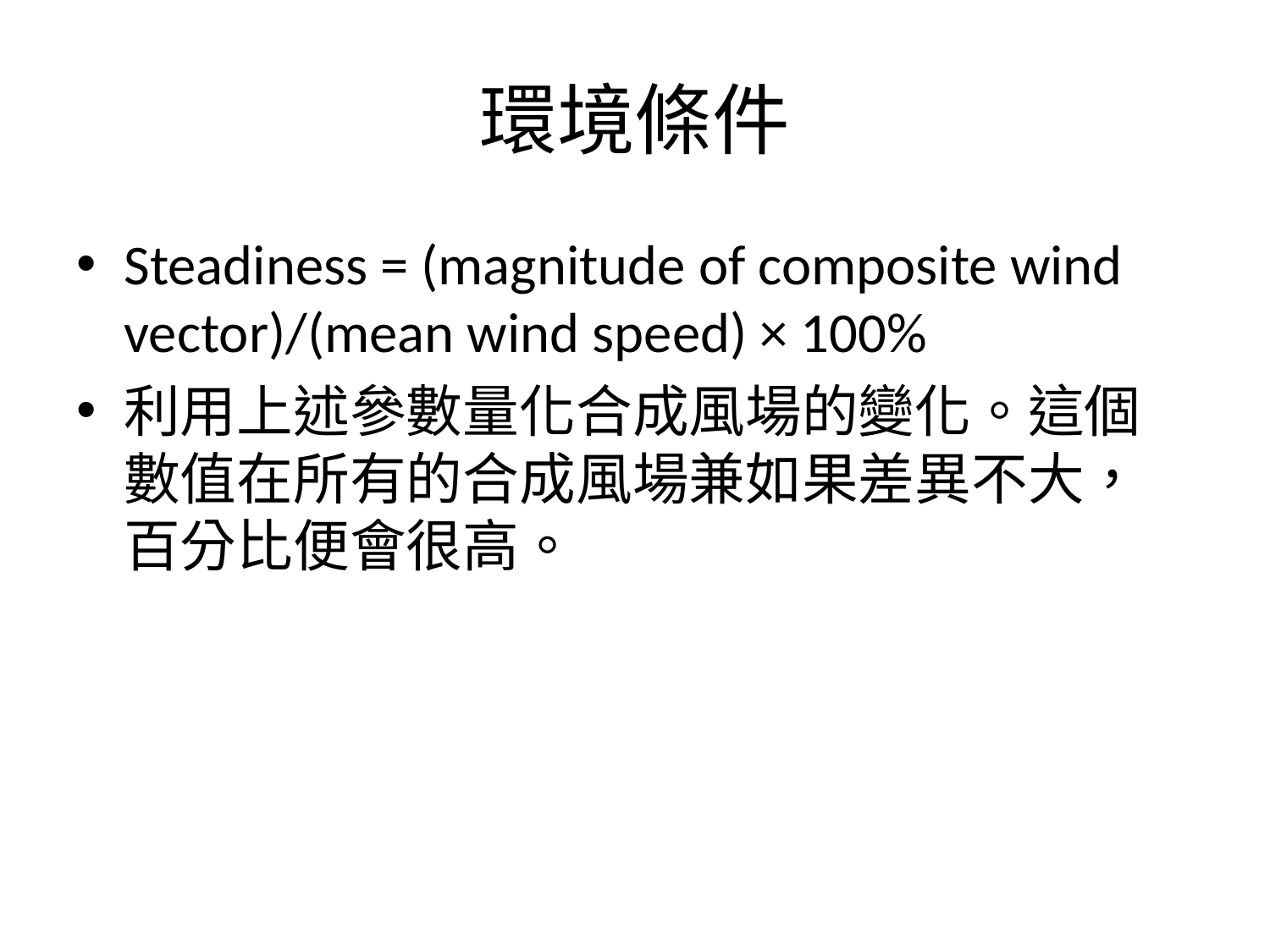

# 環境條件
Steadiness = (magnitude of composite wind vector)/(mean wind speed) × 100%
利用上述參數量化合成風場的變化。這個數值在所有的合成風場兼如果差異不大，百分比便會很高。